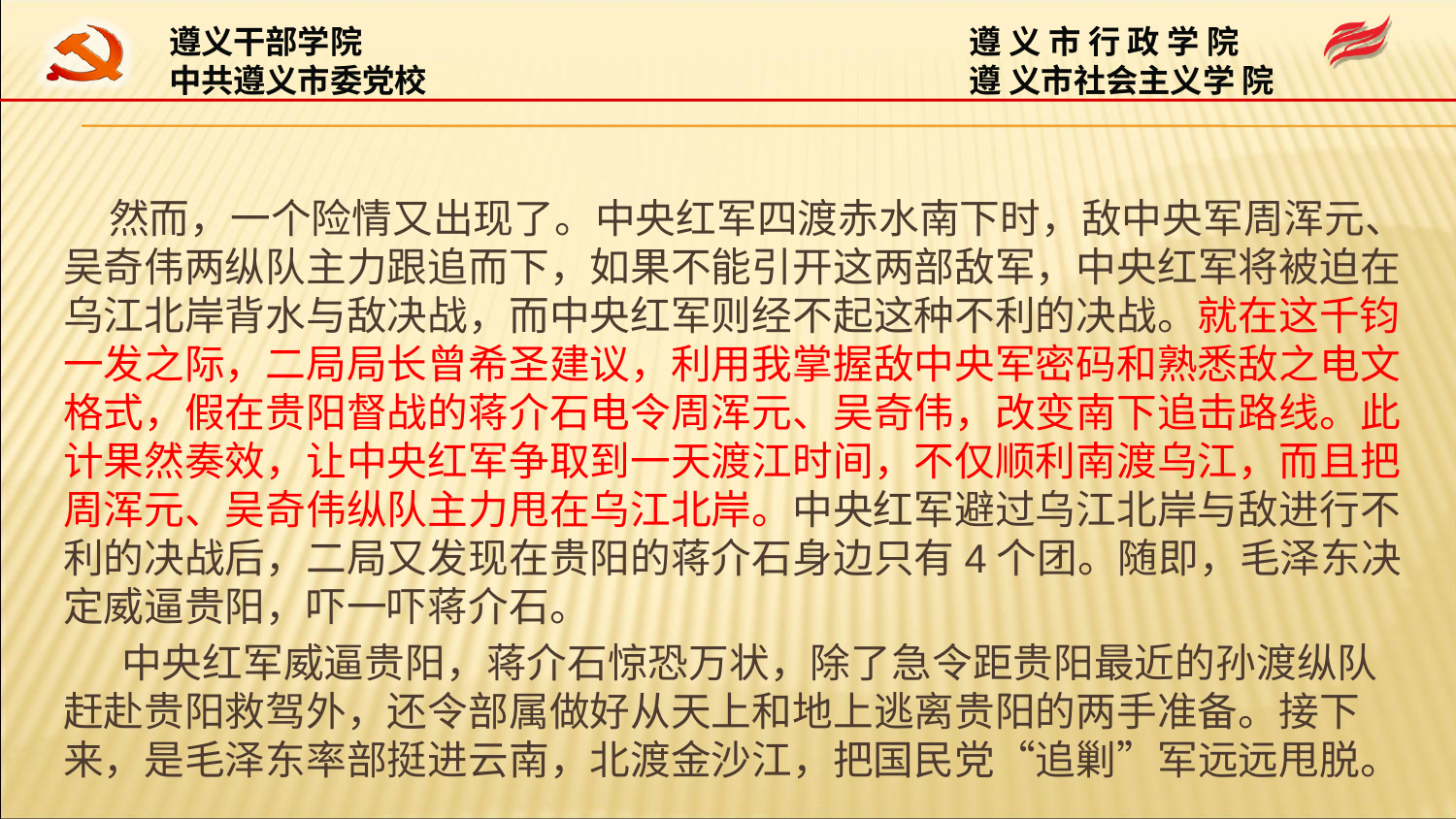

#
    然而，一个险情又出现了。中央红军四渡赤水南下时，敌中央军周浑元、吴奇伟两纵队主力跟追而下，如果不能引开这两部敌军，中央红军将被迫在乌江北岸背水与敌决战，而中央红军则经不起这种不利的决战。就在这千钧一发之际，二局局长曾希圣建议，利用我掌握敌中央军密码和熟悉敌之电文格式，假在贵阳督战的蒋介石电令周浑元、吴奇伟，改变南下追击路线。此计果然奏效，让中央红军争取到一天渡江时间，不仅顺利南渡乌江，而且把周浑元、吴奇伟纵队主力甩在乌江北岸。中央红军避过乌江北岸与敌进行不利的决战后，二局又发现在贵阳的蒋介石身边只有4个团。随即，毛泽东决定威逼贵阳，吓一吓蒋介石。
　  中央红军威逼贵阳，蒋介石惊恐万状，除了急令距贵阳最近的孙渡纵队赶赴贵阳救驾外，还令部属做好从天上和地上逃离贵阳的两手准备。接下来，是毛泽东率部挺进云南，北渡金沙江，把国民党“追剿”军远远甩脱。